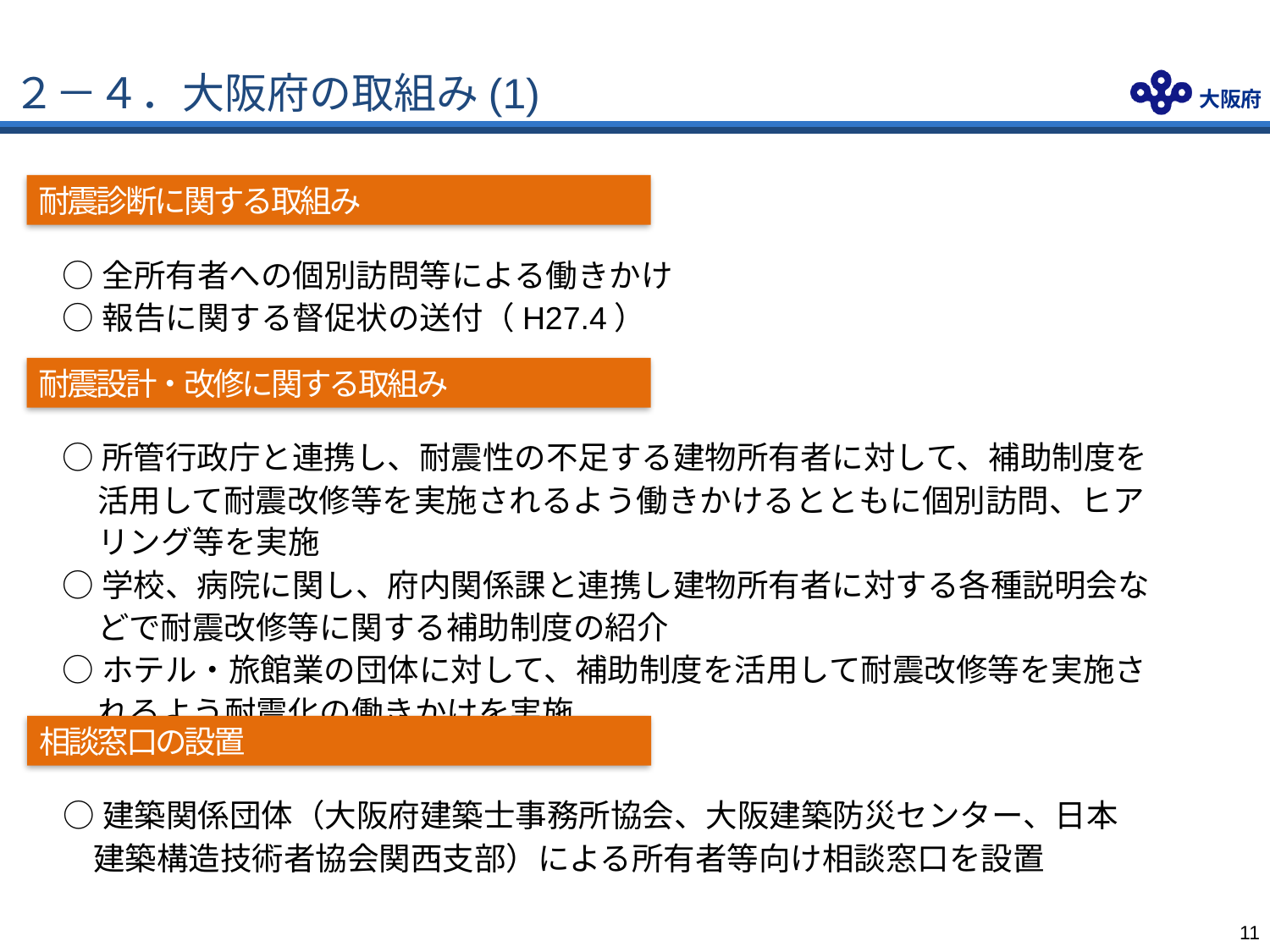

# ２－４．大阪府の取組み(1)
耐震診断に関する取組み
○全所有者への個別訪問等による働きかけ
○報告に関する督促状の送付（H27.4）
耐震設計・改修に関する取組み
○所管行政庁と連携し、耐震性の不足する建物所有者に対して、補助制度を活用して耐震改修等を実施されるよう働きかけるとともに個別訪問、ヒアリング等を実施
○学校、病院に関し、府内関係課と連携し建物所有者に対する各種説明会などで耐震改修等に関する補助制度の紹介
○ホテル・旅館業の団体に対して、補助制度を活用して耐震改修等を実施されるよう耐震化の働きかけを実施
相談窓口の設置
○建築関係団体（大阪府建築士事務所協会、大阪建築防災センター、日本建築構造技術者協会関西支部）による所有者等向け相談窓口を設置
11